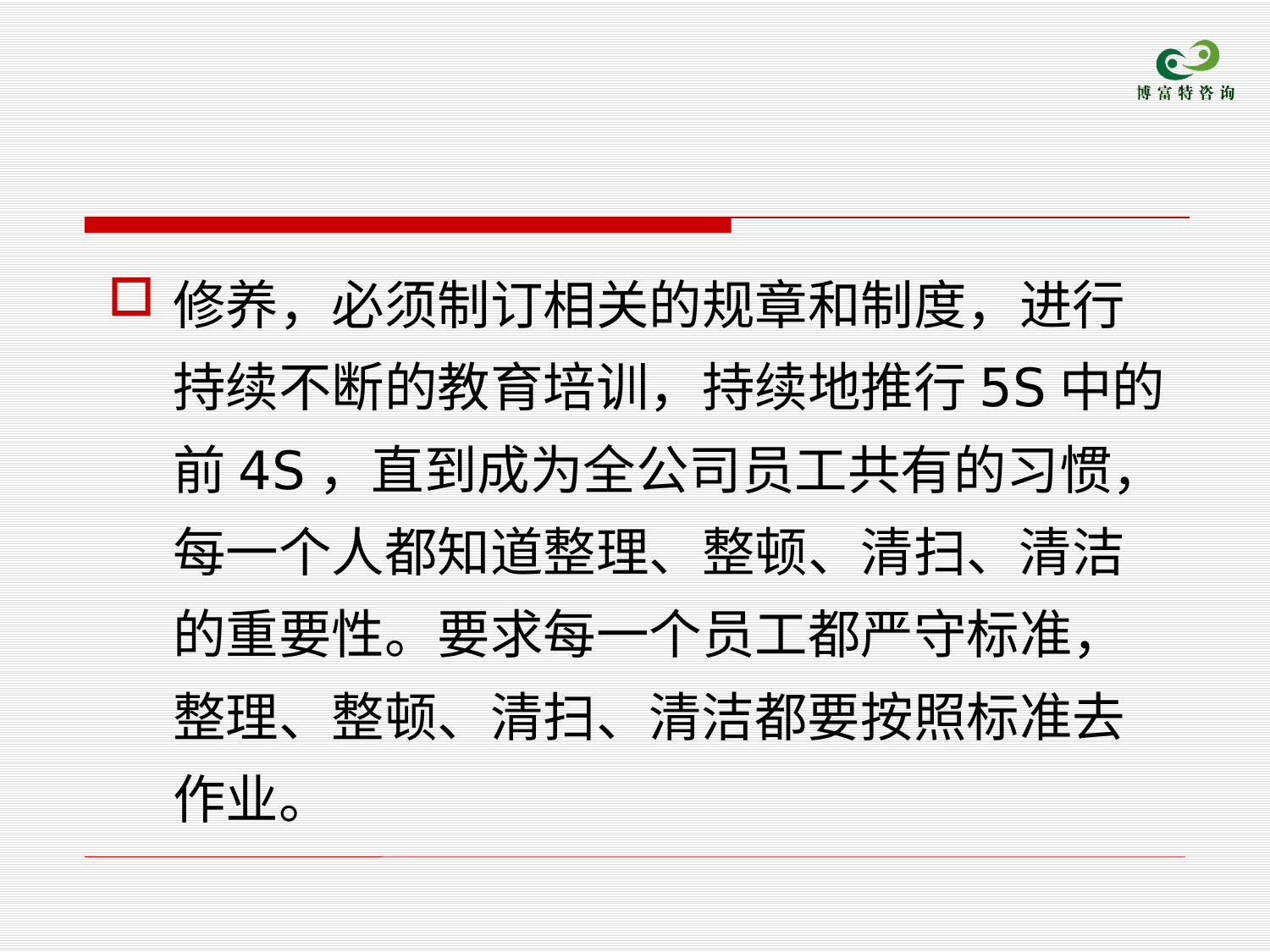

修养，必须制订相关的规章和制度，进行持续不断的教育培训，持续地推行5S中的前4S，直到成为全公司员工共有的习惯，每一个人都知道整理、整顿、清扫、清洁的重要性。要求每一个员工都严守标准，整理、整顿、清扫、清洁都要按照标准去作业。
269